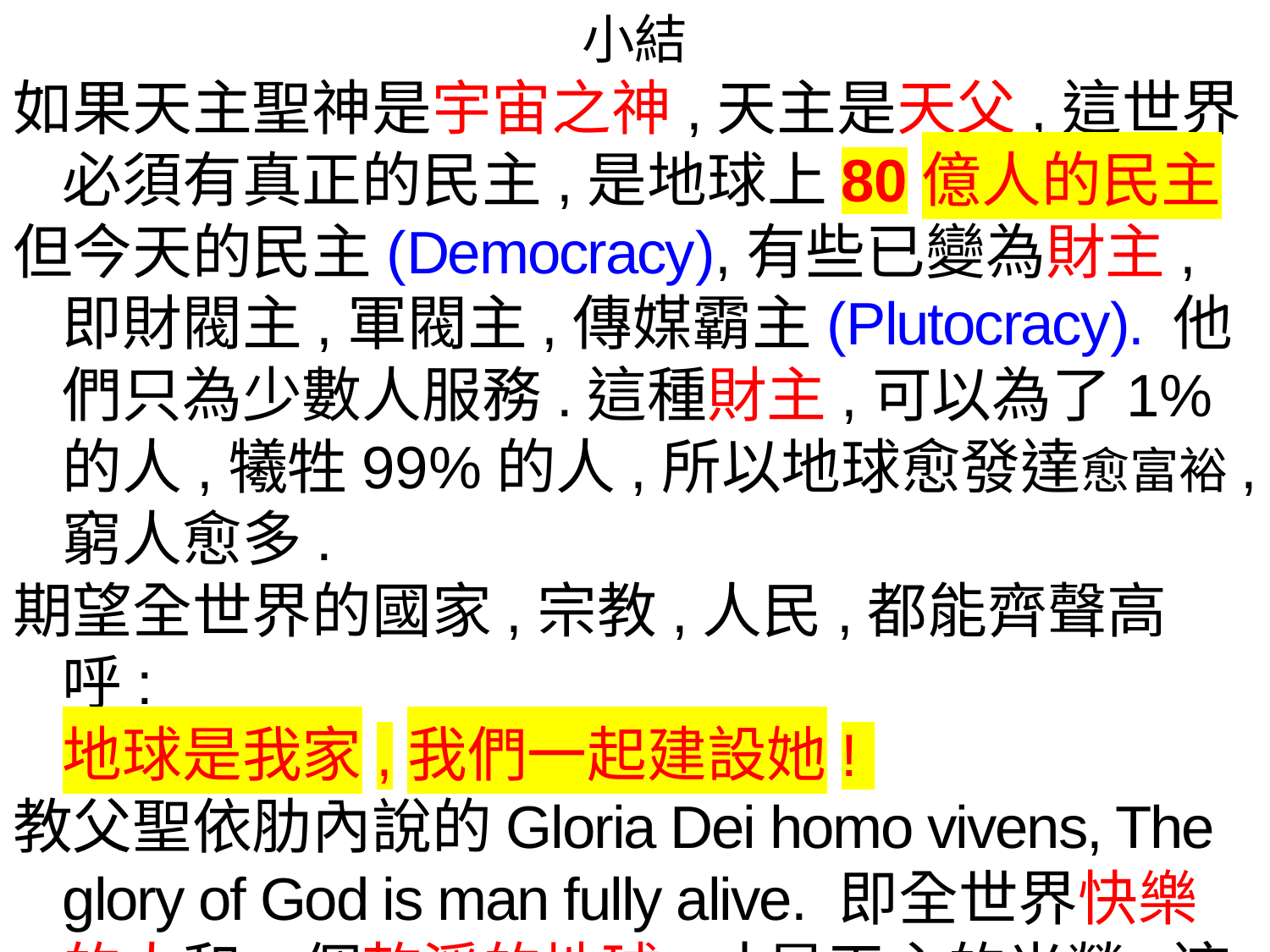

小結
如果天主聖神是宇宙之神,天主是天父,這世界必須有真正的民主,是地球上80億人的民主
但今天的民主(Democracy),有些已變為財主,即財閥主,軍閥主,傳媒霸主(Plutocracy). 他們只為少數人服務.這種財主,可以為了1%的人,犧牲99%的人,所以地球愈發達愈富裕,窮人愈多.
期望全世界的國家,宗教,人民,都能齊聲高呼:
地球是我家,我們一起建設她!
教父聖依肋內說的Gloria Dei homo vivens, The glory of God is man fully alive. 即全世界快樂的人和一個乾淨的地球,才是天主的光榮.這是天主給人類的最後機會.